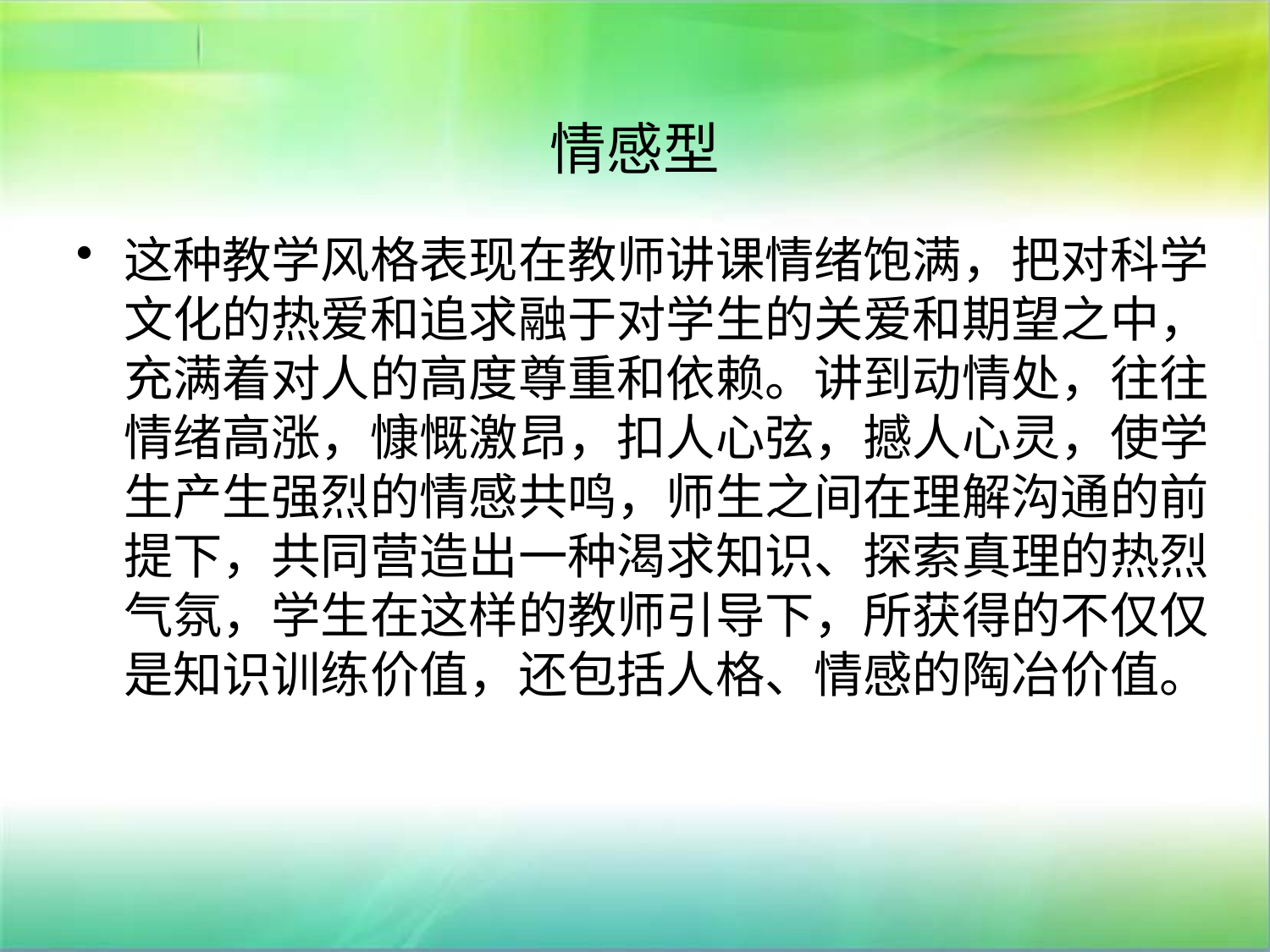

# 情感型
这种教学风格表现在教师讲课情绪饱满，把对科学文化的热爱和追求融于对学生的关爱和期望之中，充满着对人的高度尊重和依赖。讲到动情处，往往情绪高涨，慷慨激昂，扣人心弦，撼人心灵，使学生产生强烈的情感共鸣，师生之间在理解沟通的前提下，共同营造出一种渴求知识、探索真理的热烈气氛，学生在这样的教师引导下，所获得的不仅仅是知识训练价值，还包括人格、情感的陶冶价值。